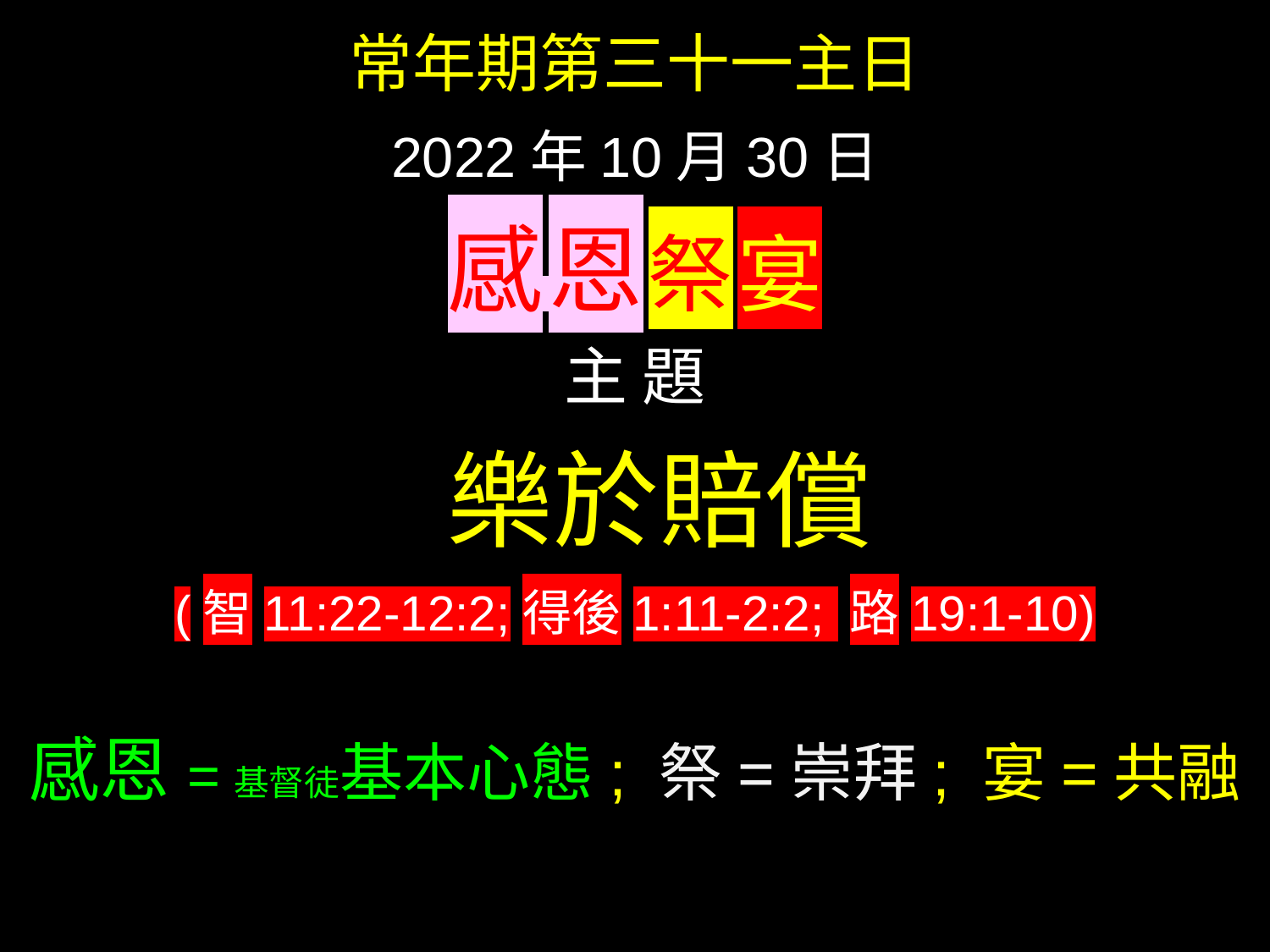

常年期第三十一主日
2022年10月30日
感 恩 祭 宴

主 題
 樂於賠償
(智11:22-12:2;得後1:11-2:2; 路19:1-10)

感恩=基督徒基本心態; 祭=崇拜; 宴=共融